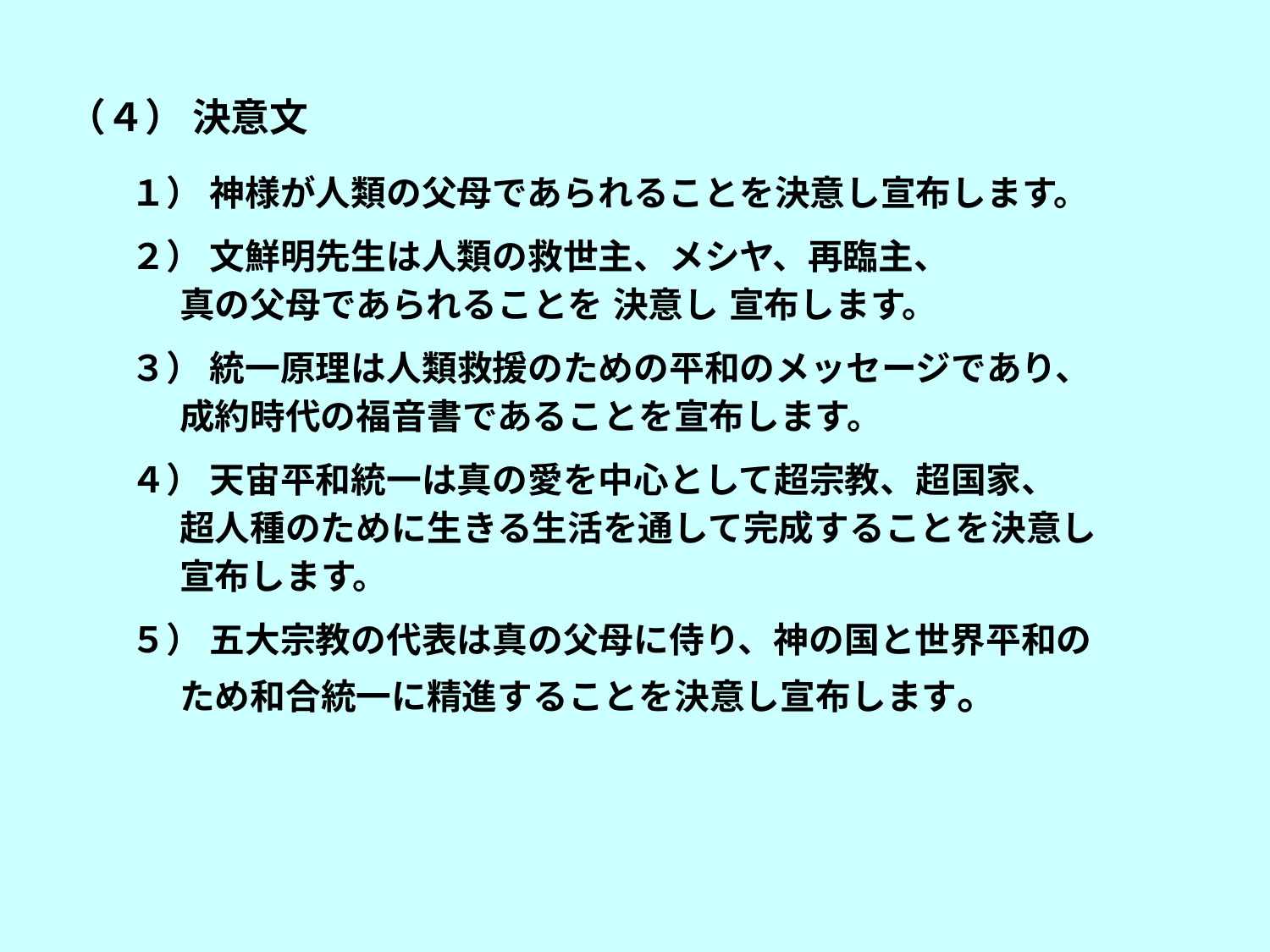

（４） 決意文
１） 神様が人類の父母であられることを決意し宣布します。
２） 文鮮明先生は人類の救世主、メシヤ、再臨主、
     真の父母であられることを 決意し 宣布します。
３） 統一原理は人類救援のための平和のメッセージであり、
     成約時代の福音書であることを宣布します。
４） 天宙平和統一は真の愛を中心として超宗教、超国家、
     超人種のために生きる生活を通して完成することを決意し
     宣布します。
５） 五大宗教の代表は真の父母に侍り、神の国と世界平和の
     ため和合統一に精進することを決意し宣布します。